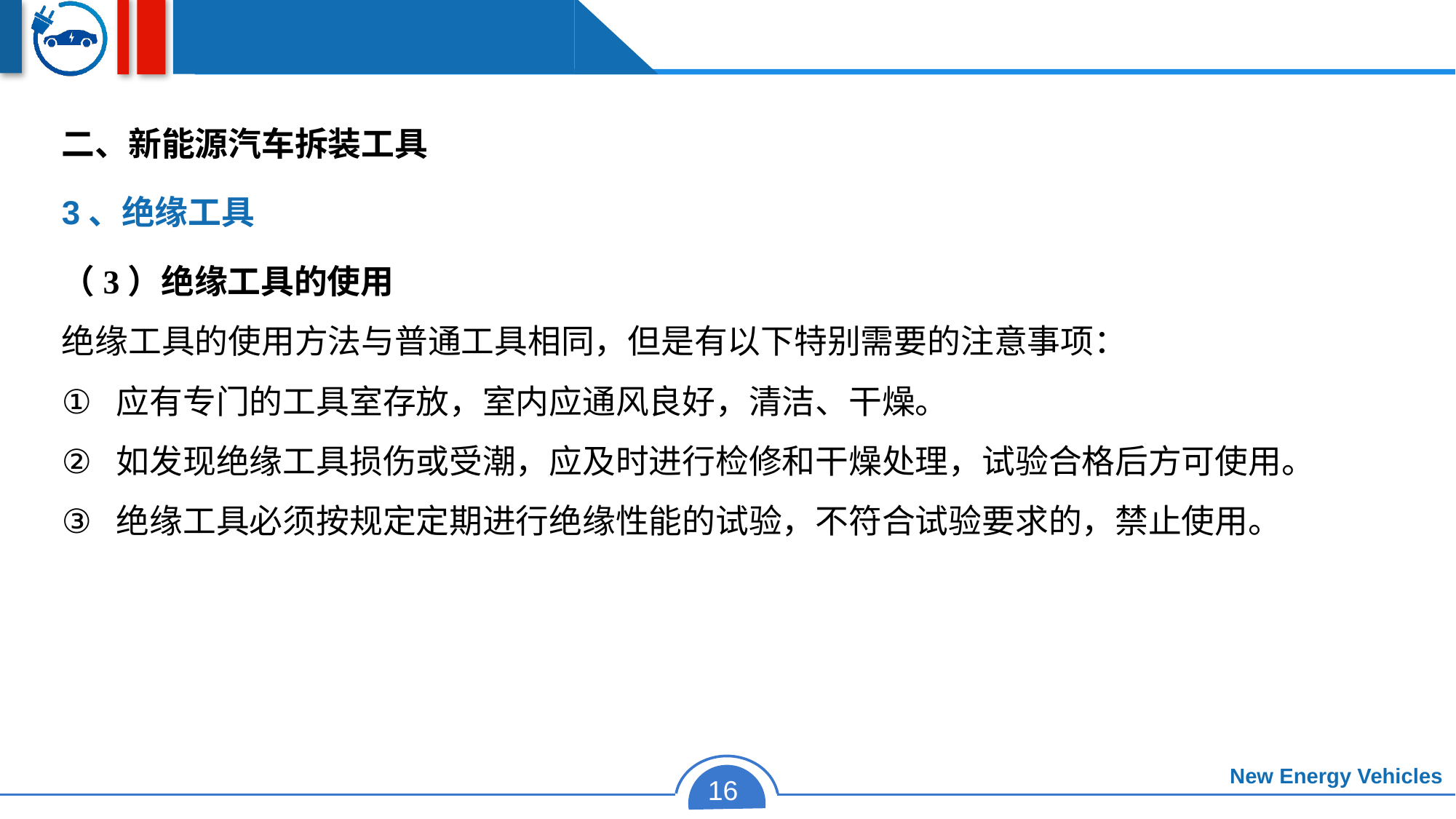

二、新能源汽车拆装工具
3、绝缘工具
（3）绝缘工具的使用
绝缘工具的使用方法与普通工具相同，但是有以下特别需要的注意事项：
应有专门的工具室存放，室内应通风良好，清洁、干燥。
如发现绝缘工具损伤或受潮，应及时进行检修和干燥处理，试验合格后方可使用。
绝缘工具必须按规定定期进行绝缘性能的试验，不符合试验要求的，禁止使用。